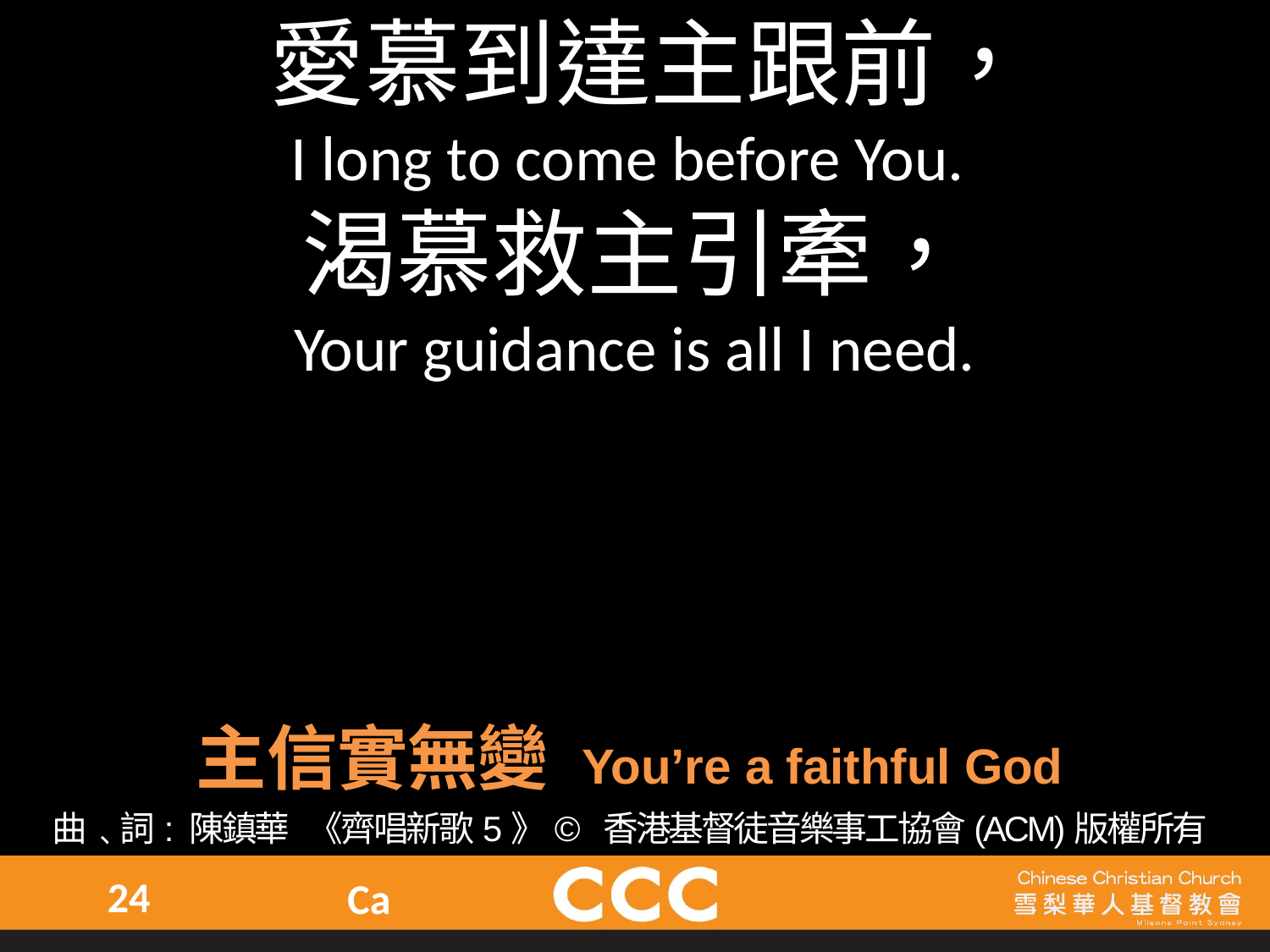

來愛慕到達主跟前，
I long to come before You.
渴慕救主引牽，
Your guidance is all I need.
主信實無變 You’re a faithful God
曲﹑詞: 陳鎮華    《齊唱新歌5》©  香港基督徒音樂事工協會(ACM)版權所有
24
Ca